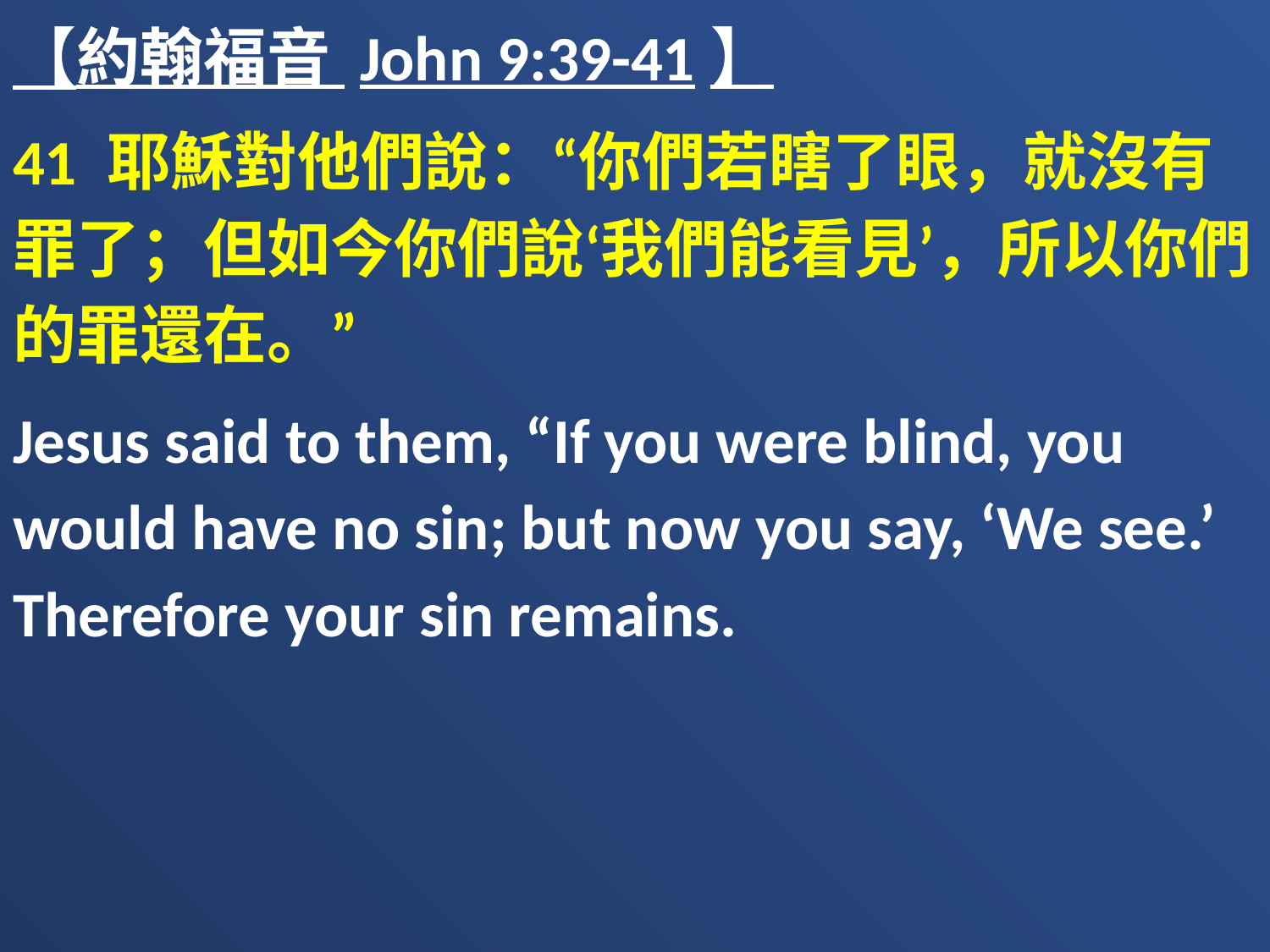

【約翰福音 John 9:39-41】
41 耶穌對他們說：“你們若瞎了眼，就沒有罪了；但如今你們說‘我們能看見’，所以你們的罪還在。”
Jesus said to them, “If you were blind, you would have no sin; but now you say, ‘We see.’ Therefore your sin remains.